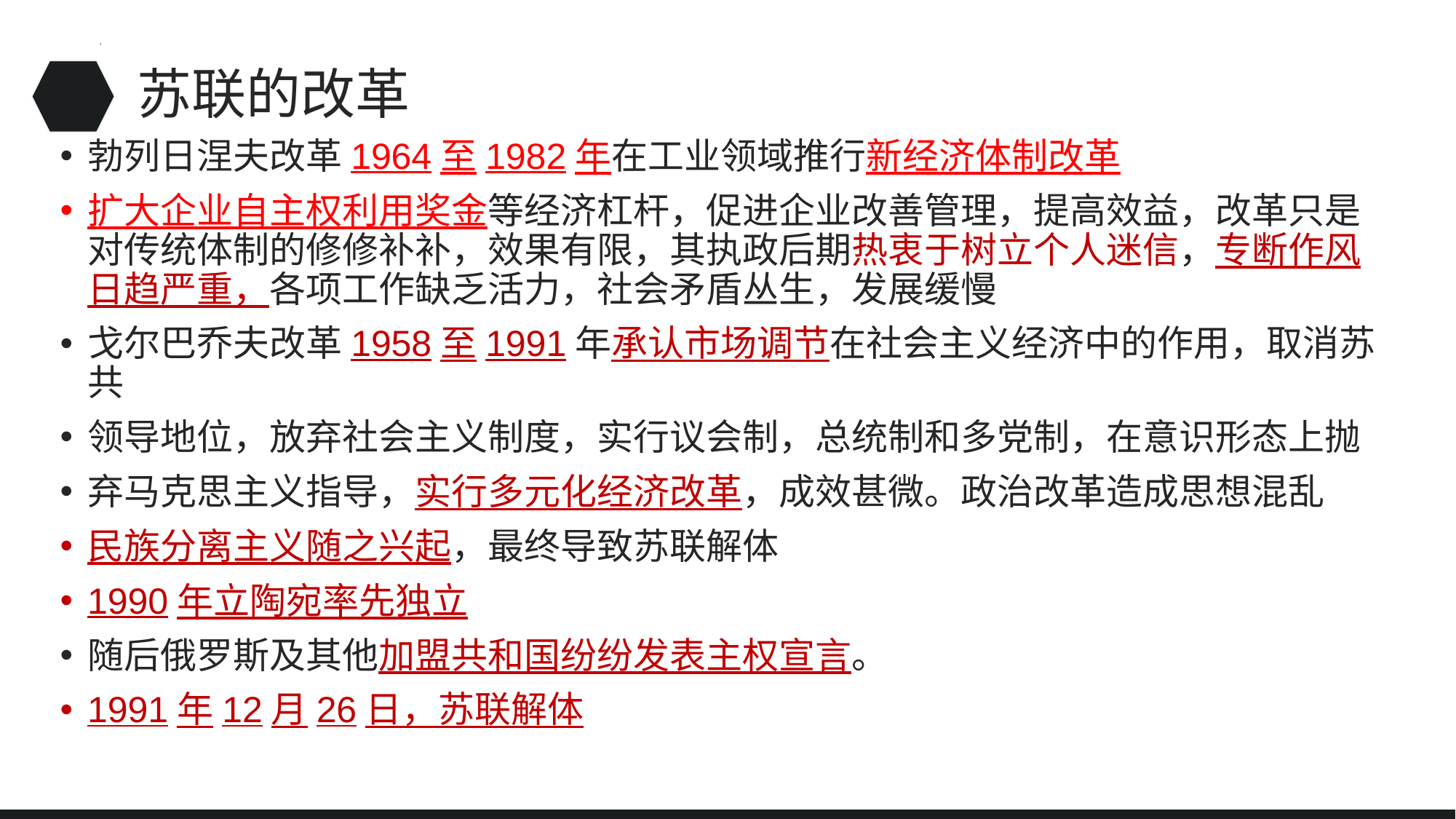

# 苏联的改革
勃列日涅夫改革1964至1982年在工业领域推行新经济体制改革
扩大企业自主权利用奖金等经济杠杆，促进企业改善管理，提高效益，改革只是对传统体制的修修补补，效果有限，其执政后期热衷于树立个人迷信，专断作风日趋严重，各项工作缺乏活力，社会矛盾丛生，发展缓慢
戈尔巴乔夫改革1958至1991年承认市场调节在社会主义经济中的作用，取消苏共
领导地位，放弃社会主义制度，实行议会制，总统制和多党制，在意识形态上抛
弃马克思主义指导，实行多元化经济改革，成效甚微。政治改革造成思想混乱
民族分离主义随之兴起，最终导致苏联解体
1990年立陶宛率先独立
随后俄罗斯及其他加盟共和国纷纷发表主权宣言。
1991年12月26日，苏联解体